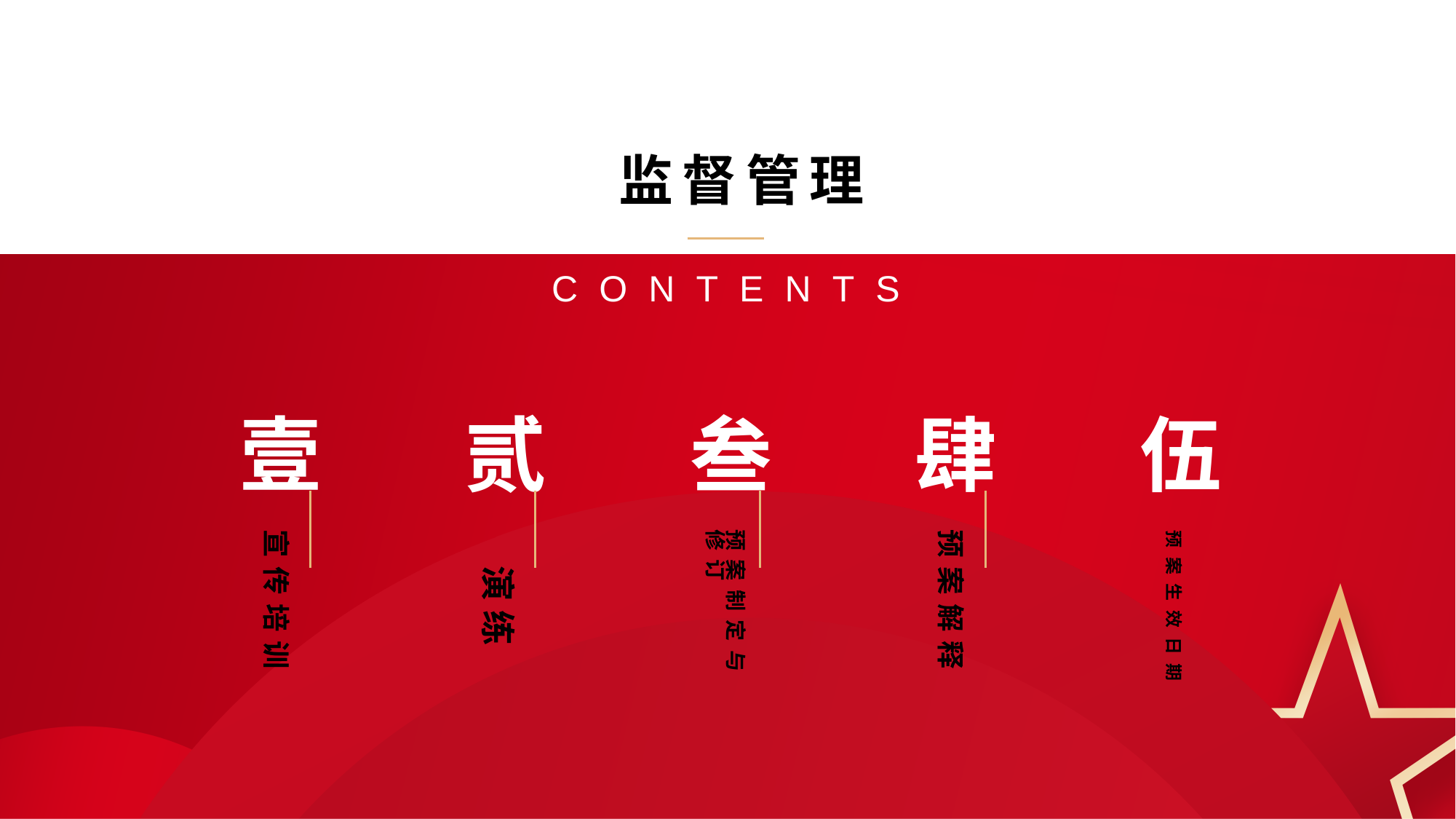

监督管理
CONTENTS
壹
贰
叁
肆
伍
宣传培训
演练
预案制定与修订
预案解释
预案生效日期